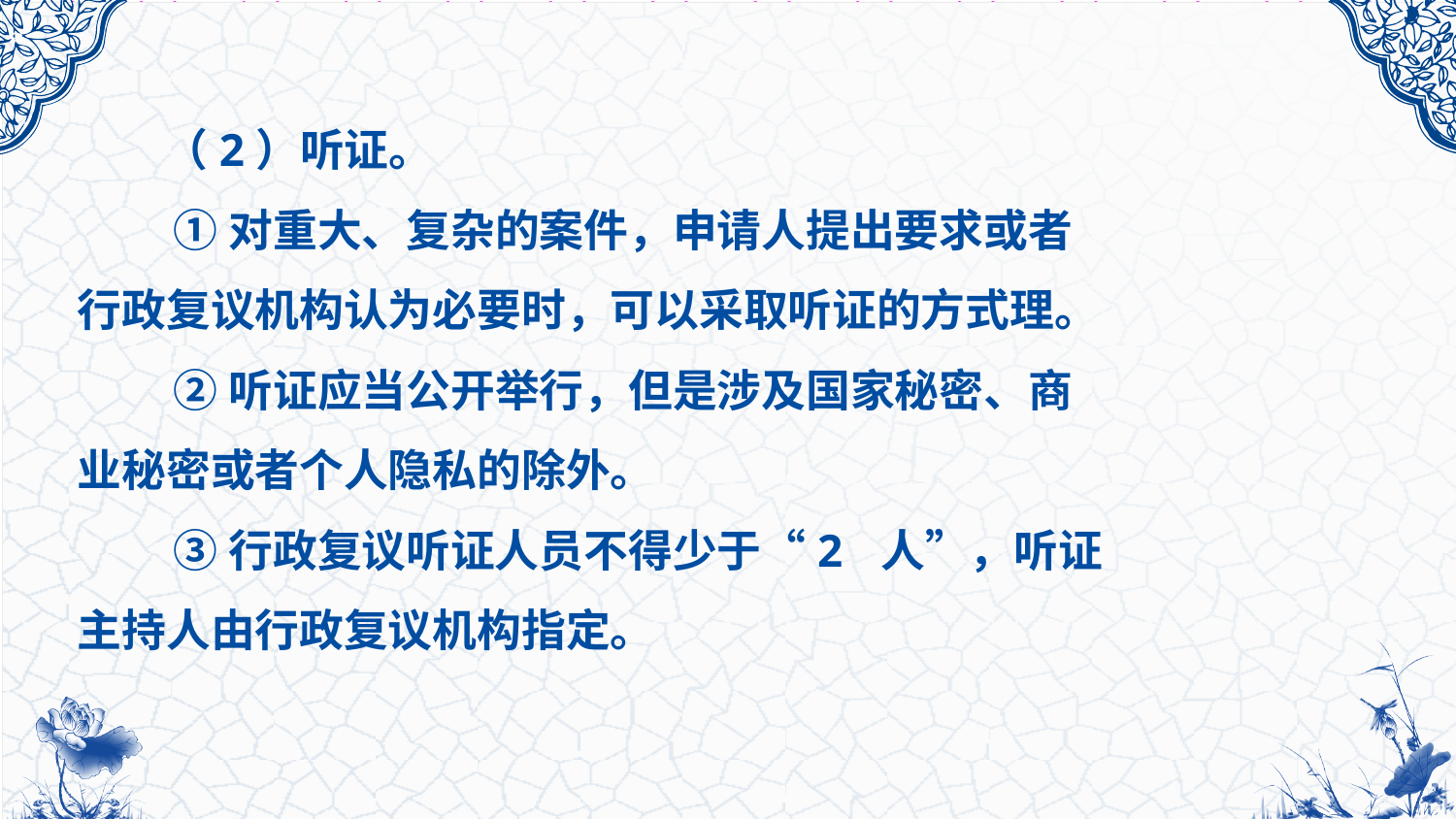

（2）听证。
 ①对重大、复杂的案件，申请人提出要求或者行政复议机构认为必要时，可以采取听证的方式理。
 ②听证应当公开举行，但是涉及国家秘密、商业秘密或者个人隐私的除外。
 ③行政复议听证人员不得少于“2 人”，听证主持人由行政复议机构指定。